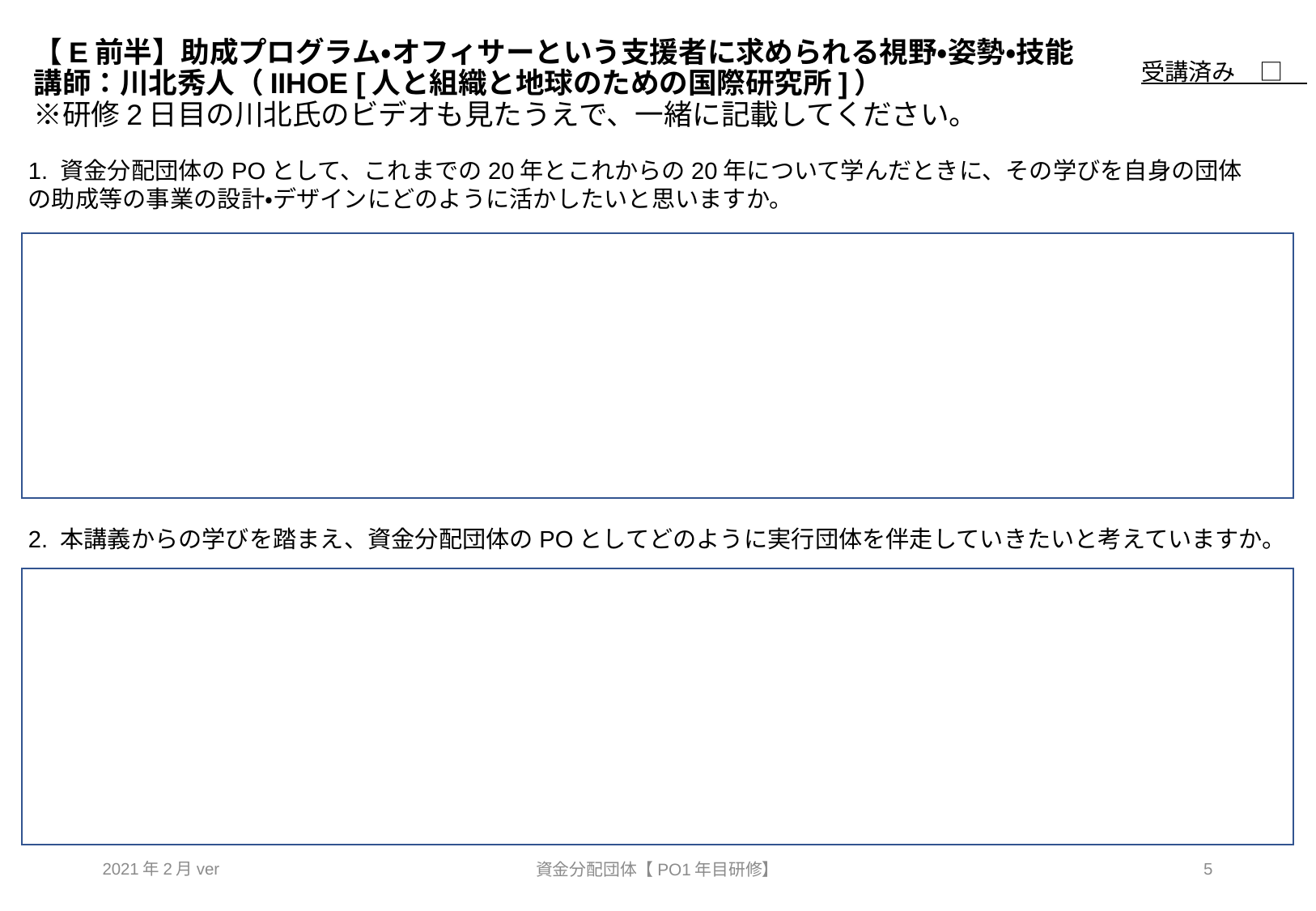

# 【E前半】助成プログラム・オフィサーという支援者に求められる視野・姿勢・技能　 講師：川北秀人（IIHOE [人と組織と地球のための国際研究所]） ※研修2日目の川北氏のビデオも見たうえで、一緒に記載してください。
受講済み　□
1. 資金分配団体のPOとして、これまでの20年とこれからの20年について学んだときに、その学びを自身の団体の助成等の事業の設計・デザインにどのように活かしたいと思いますか。

2. 本講義からの学びを踏まえ、資金分配団体のPOとしてどのように実行団体を伴走していきたいと考えていますか。

2021年2月ver
資金分配団体【PO1年目研修】
5